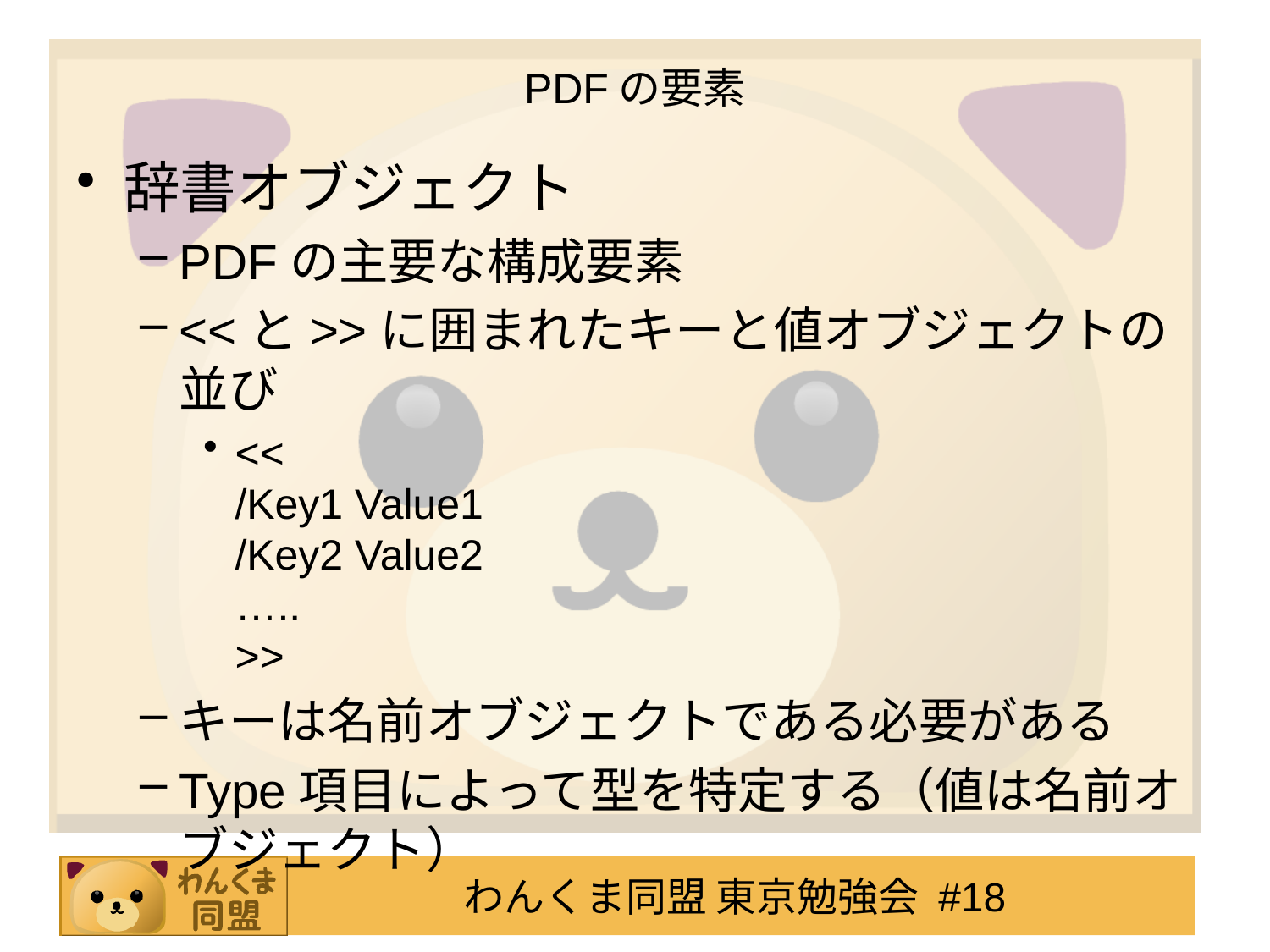

# PDFの要素
辞書オブジェクト
PDFの主要な構成要素
<<と>>に囲まれたキーと値オブジェクトの並び
<<
/Key1 Value1
/Key2 Value2
…..
>>
キーは名前オブジェクトである必要がある
Type項目によって型を特定する（値は名前オブジェクト）